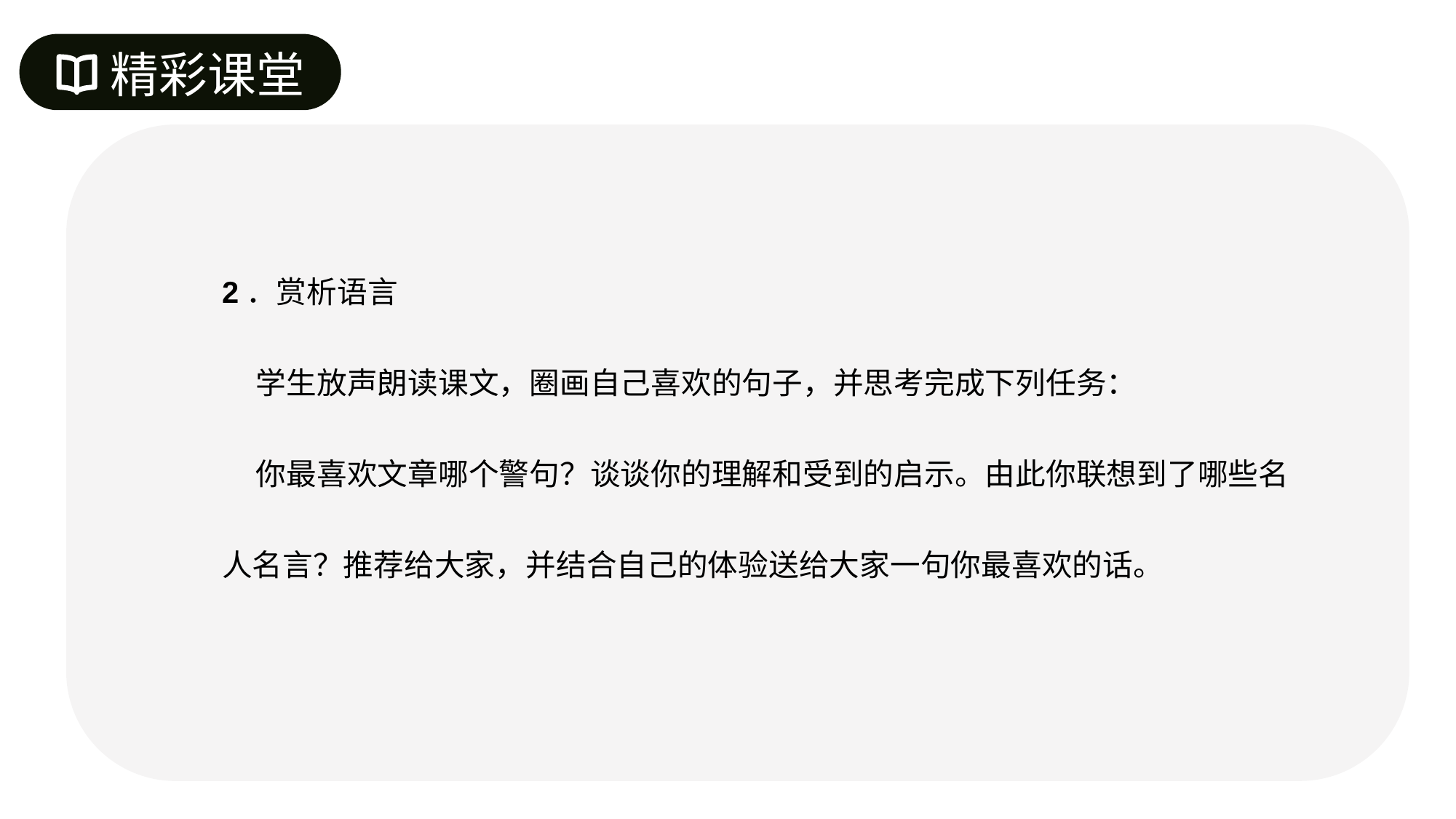

精彩课堂

2．赏析语言
    学生放声朗读课文，圈画自己喜欢的句子，并思考完成下列任务：
    你最喜欢文章哪个警句？谈谈你的理解和受到的启示。由此你联想到了哪些名人名言？推荐给大家，并结合自己的体验送给大家一句你最喜欢的话。